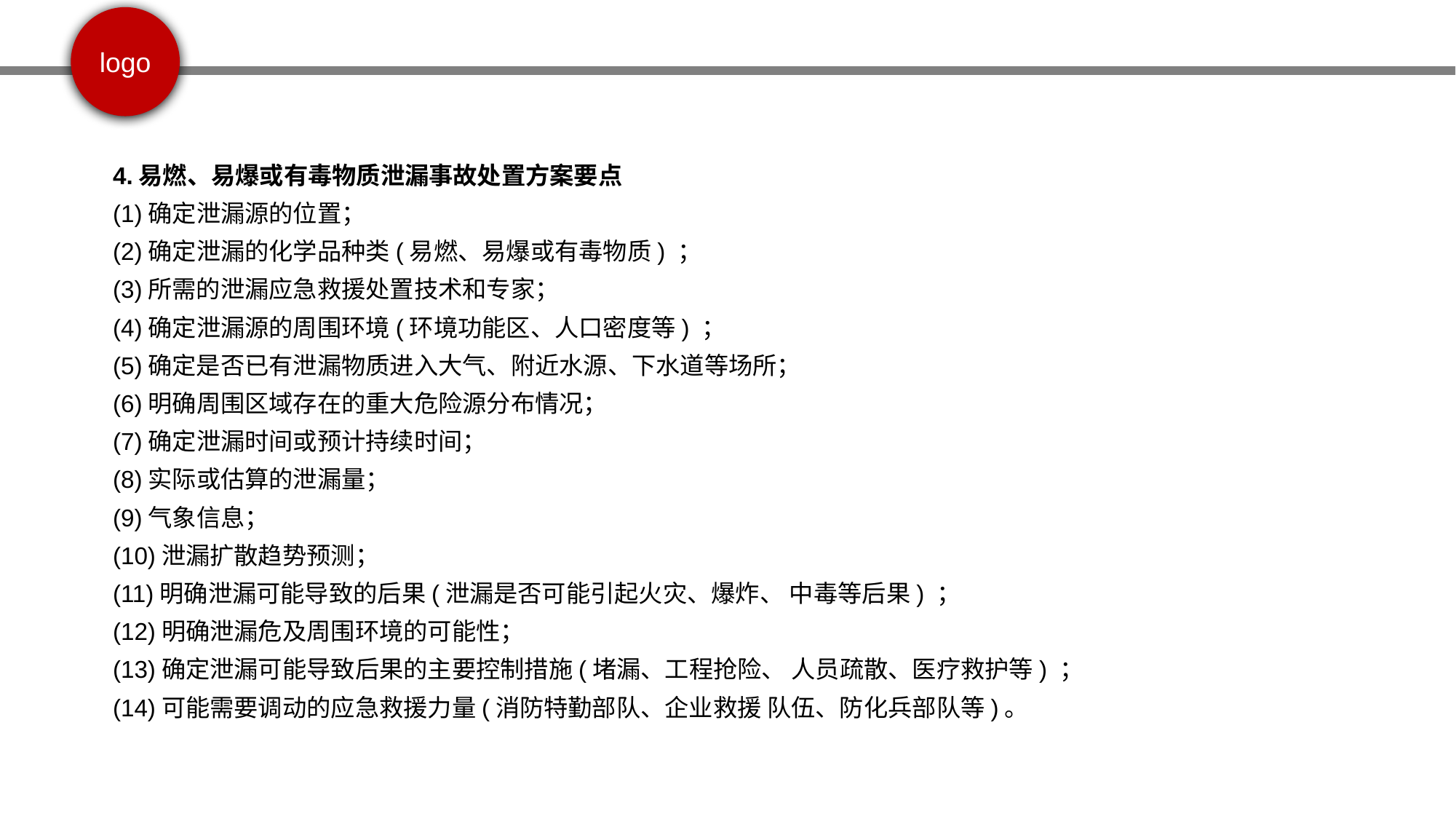

4.易燃、易爆或有毒物质泄漏事故处置方案要点
(1)确定泄漏源的位置；
(2)确定泄漏的化学品种类(易燃、易爆或有毒物质) ；
(3)所需的泄漏应急救援处置技术和专家；
(4)确定泄漏源的周围环境(环境功能区、人口密度等) ；
(5)确定是否已有泄漏物质进入大气、附近水源、下水道等场所；
(6)明确周围区域存在的重大危险源分布情况；
(7)确定泄漏时间或预计持续时间；
(8)实际或估算的泄漏量；
(9)气象信息；
(10)泄漏扩散趋势预测；
(11)明确泄漏可能导致的后果(泄漏是否可能引起火灾、爆炸、 中毒等后果) ；
(12)明确泄漏危及周围环境的可能性；
(13)确定泄漏可能导致后果的主要控制措施(堵漏、工程抢险、 人员疏散、医疗救护等) ；
(14)可能需要调动的应急救援力量(消防特勤部队、企业救援 队伍、防化兵部队等)。